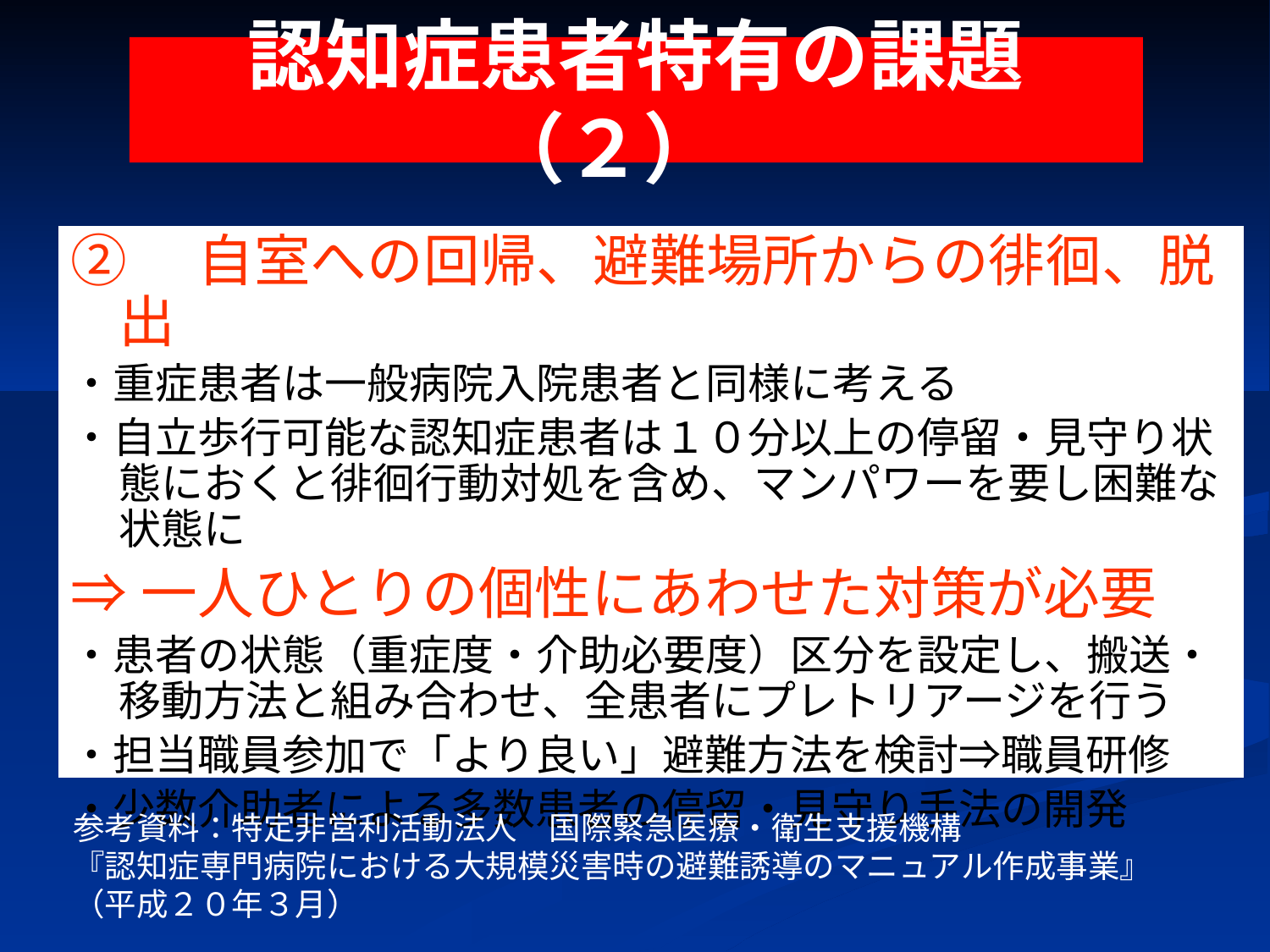

# 認知症患者特有の課題（２）
②　自室への回帰、避難場所からの徘徊、脱出
・重症患者は一般病院入院患者と同様に考える
・自立歩行可能な認知症患者は１０分以上の停留・見守り状態におくと徘徊行動対処を含め、マンパワーを要し困難な状態に
⇒一人ひとりの個性にあわせた対策が必要
・患者の状態（重症度・介助必要度）区分を設定し、搬送・移動方法と組み合わせ、全患者にプレトリアージを行う
・担当職員参加で「より良い」避難方法を検討⇒職員研修
・少数介助者による多数患者の停留・見守り手法の開発
参考資料：特定非営利活動法人　国際緊急医療・衛生支援機構
『認知症専門病院における大規模災害時の避難誘導のマニュアル作成事業』
（平成２０年３月）